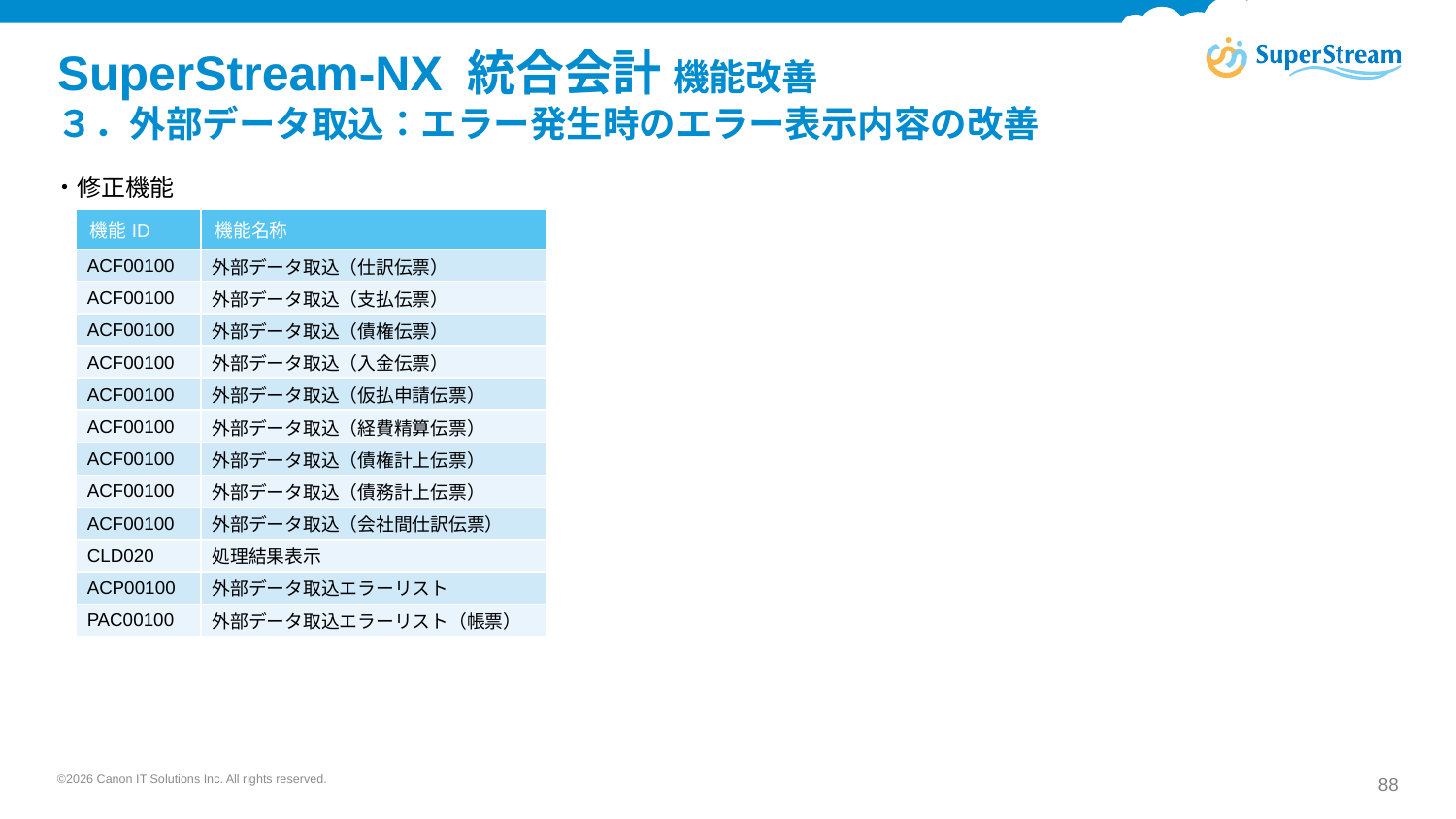

# SuperStream-NX 統合会計 機能改善 ３．外部データ取込：エラー発生時のエラー表示内容の改善
・修正機能
| 機能ID | 機能名称 |
| --- | --- |
| ACF00100 | 外部データ取込（仕訳伝票） |
| ACF00100 | 外部データ取込（支払伝票） |
| ACF00100 | 外部データ取込（債権伝票） |
| ACF00100 | 外部データ取込（入金伝票） |
| ACF00100 | 外部データ取込（仮払申請伝票） |
| ACF00100 | 外部データ取込（経費精算伝票） |
| ACF00100 | 外部データ取込（債権計上伝票） |
| ACF00100 | 外部データ取込（債務計上伝票） |
| ACF00100 | 外部データ取込（会社間仕訳伝票） |
| CLD020 | 処理結果表示 |
| ACP00100 | 外部データ取込エラーリスト |
| PAC00100 | 外部データ取込エラーリスト（帳票） |
©2026 Canon IT Solutions Inc. All rights reserved.
88